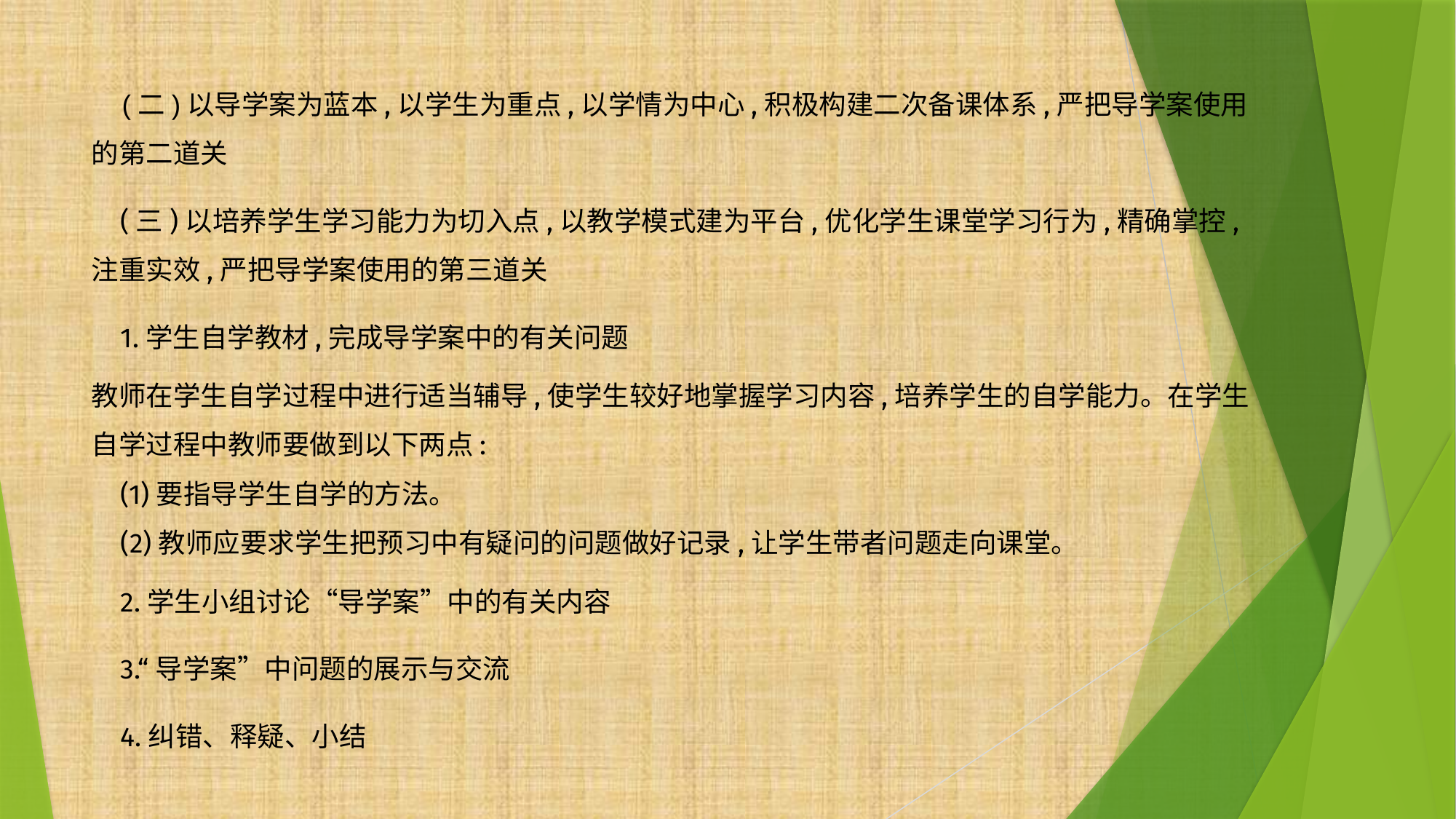

(二)以导学案为蓝本,以学生为重点,以学情为中心,积极构建二次备课体系,严把导学案使用的第二道关
    (三)以培养学生学习能力为切入点,以教学模式建为平台,优化学生课堂学习行为,精确掌控,注重实效,严把导学案使用的第三道关
    1.学生自学教材,完成导学案中的有关问题
教师在学生自学过程中进行适当辅导,使学生较好地掌握学习内容,培养学生的自学能力。在学生自学过程中教师要做到以下两点:
    (1)要指导学生自学的方法。
    (2)教师应要求学生把预习中有疑问的问题做好记录,让学生带者问题走向课堂。
    2.学生小组讨论“导学案”中的有关内容
    3.“导学案”中问题的展示与交流
    4.纠错、释疑、小结

#